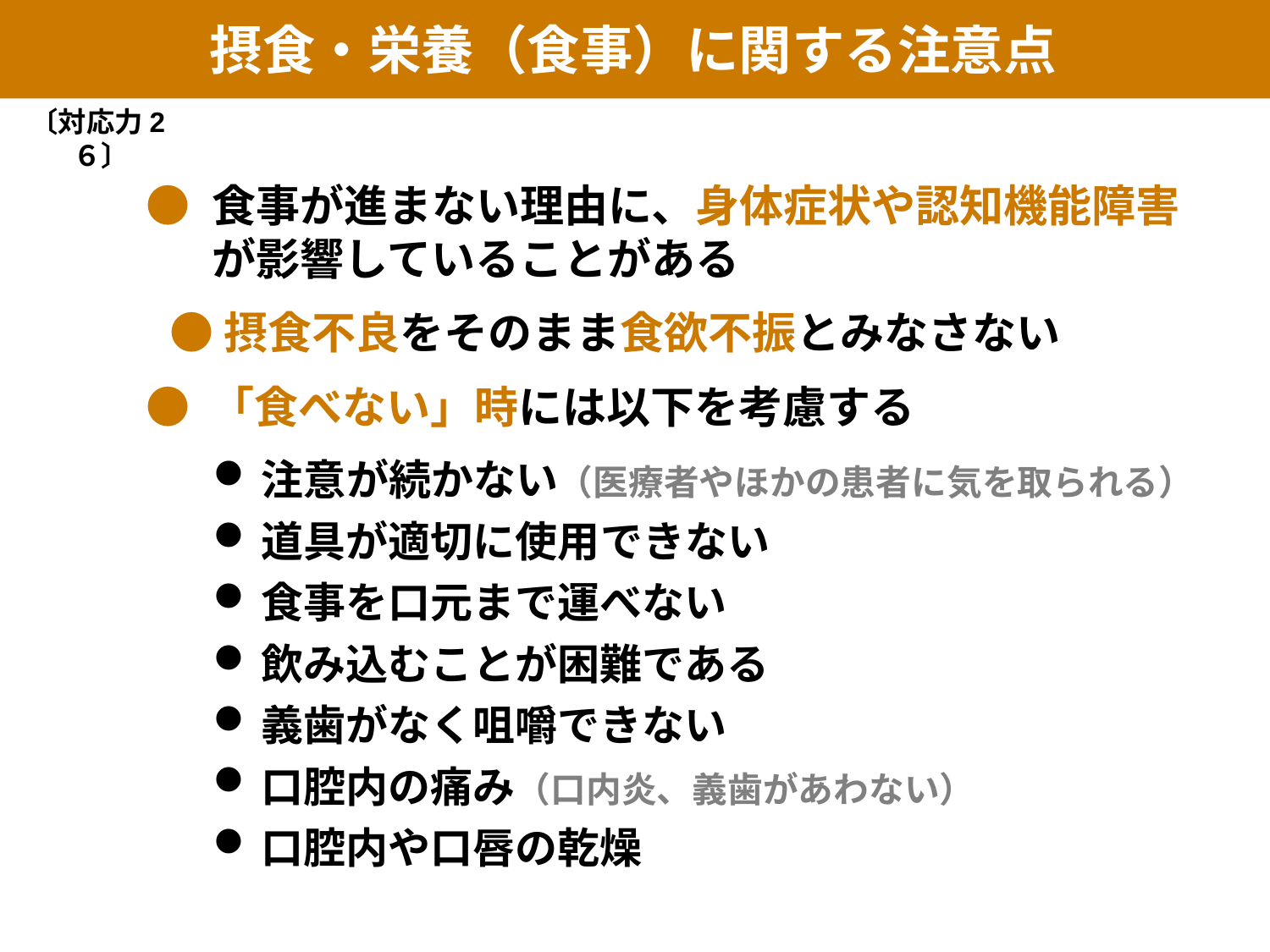

摂食・栄養（食事）に関する注意点
〔対応力2６〕
  ●	食事が進まない理由に、身体症状や認知機能障害が影響していることがある
　● 摂食不良をそのまま食欲不振とみなさない
  ● 「食べない」時には以下を考慮する
注意が続かない（医療者やほかの患者に気を取られる）
道具が適切に使用できない
食事を口元まで運べない
飲み込むことが困難である
義歯がなく咀嚼できない
口腔内の痛み（口内炎、義歯があわない）
口腔内や口唇の乾燥